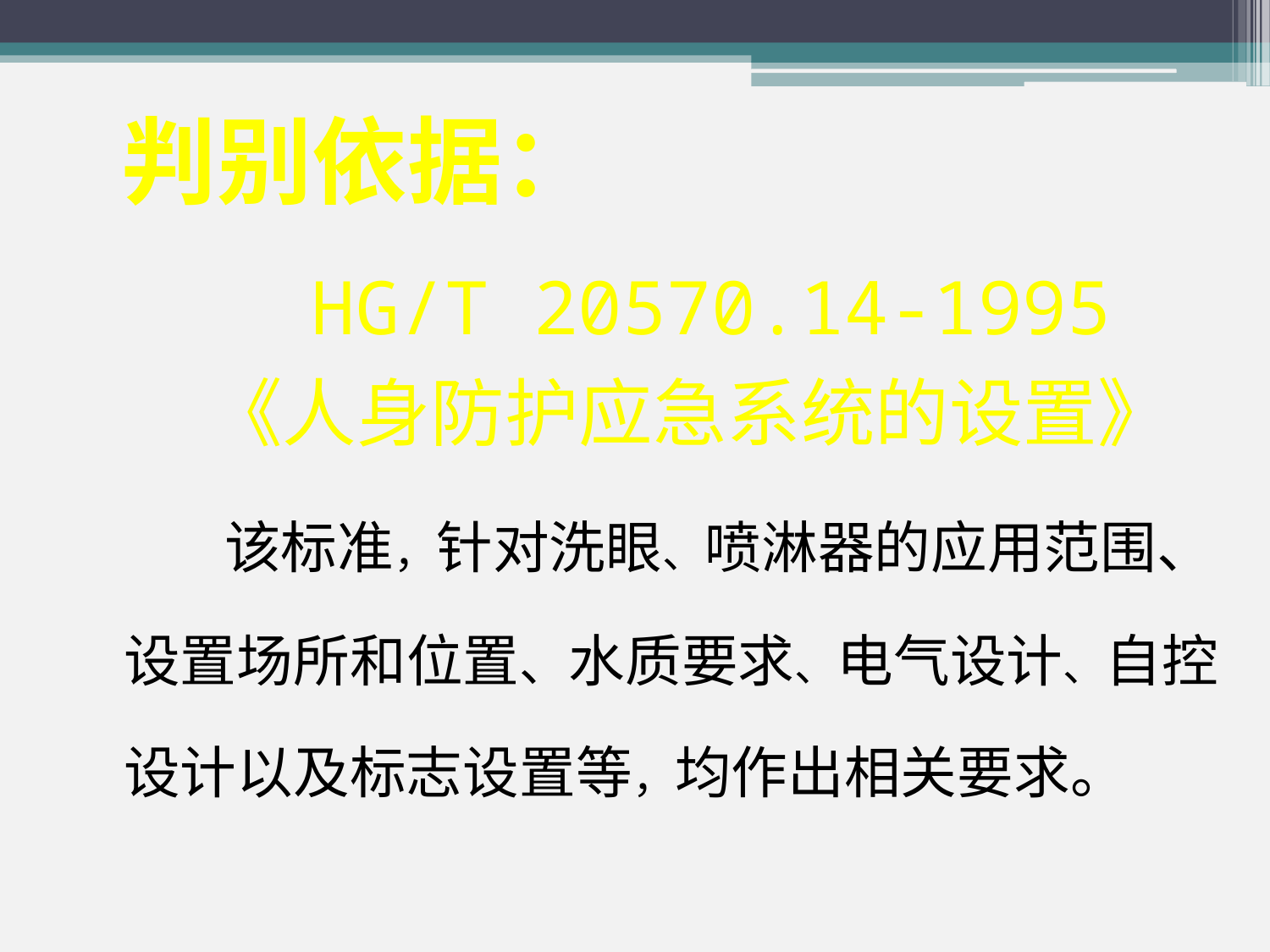

判别依据：
 HG/T 20570.14-1995
《人身防护应急系统的设置》
       该标准，针对洗眼、喷淋器的应用范围、设置场所和位置、水质要求、电气设计、自控设计以及标志设置等，均作出相关要求。